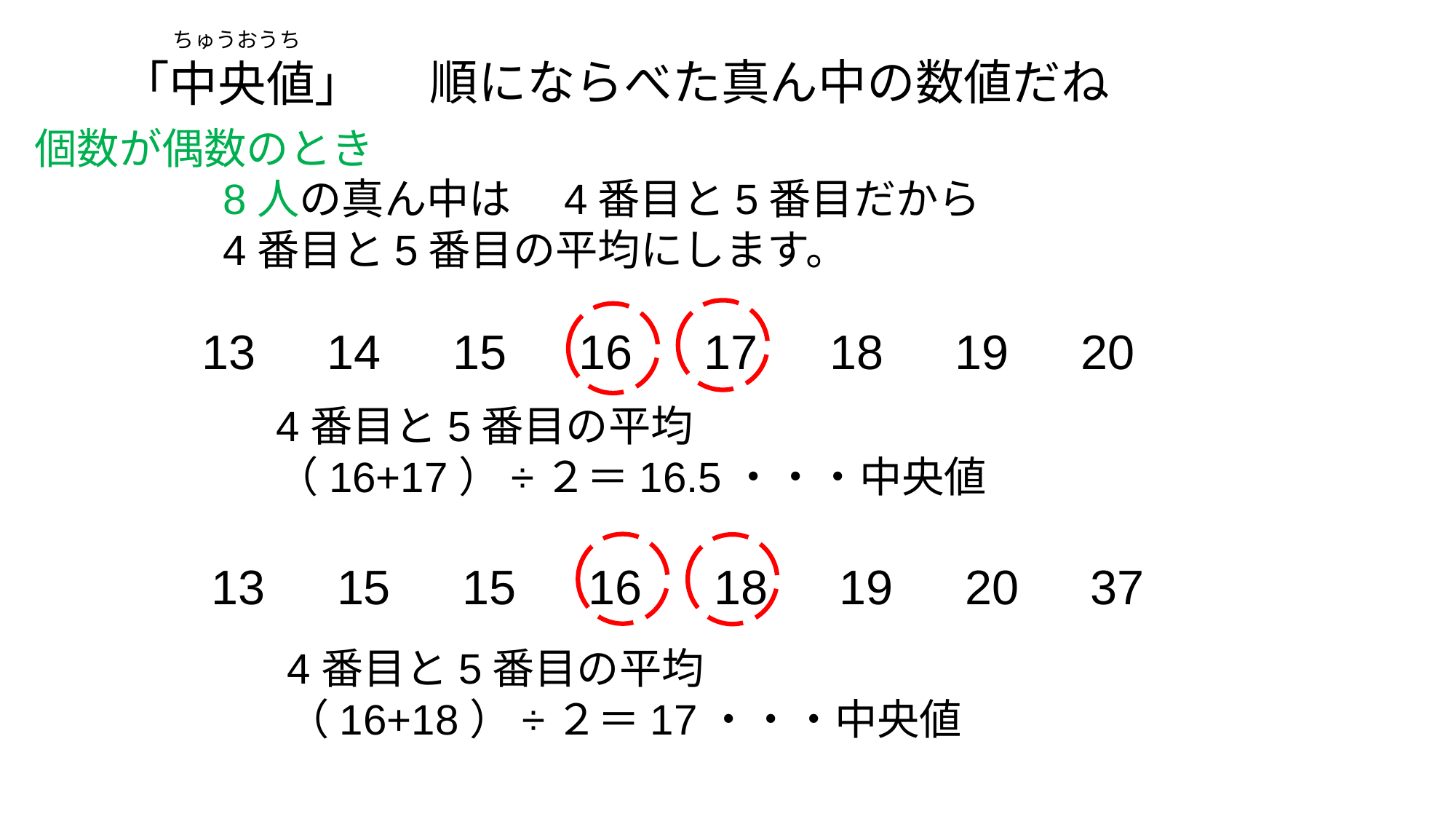

ちゅうおうち
順にならべた真ん中の数値だね
「中央値」
個数が偶数のとき
8人の真ん中は　4番目と5番目だから
4番目と5番目の平均にします。

13　14　15　16　17　18　19　20
4番目と5番目の平均
（16+17）÷２＝16.5・・・中央値

13　15　15　16　18　19　20　37
4番目と5番目の平均
（16+18）÷２＝17・・・中央値